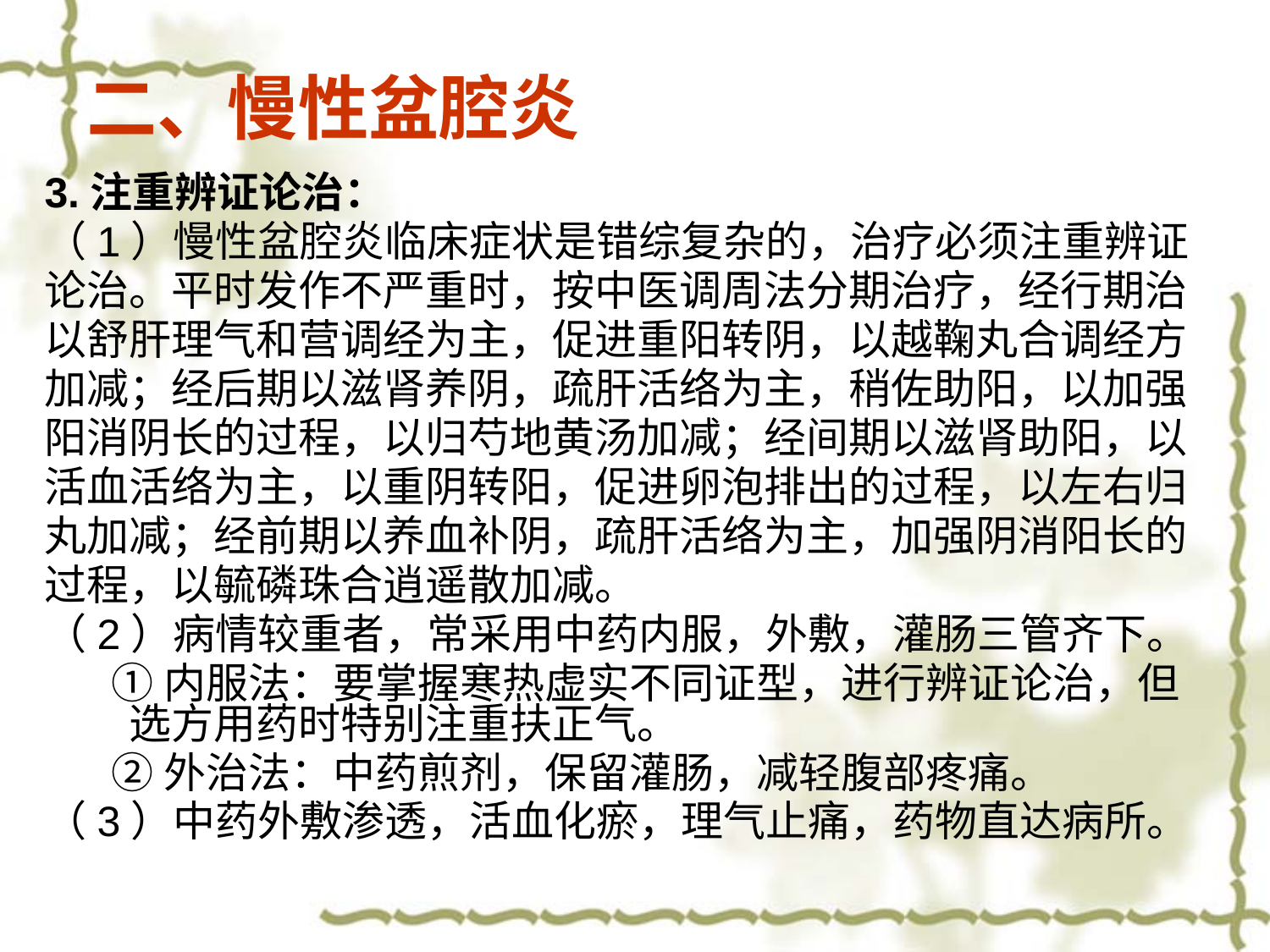

二、慢性盆腔炎
3.注重辨证论治：
（1）慢性盆腔炎临床症状是错综复杂的，治疗必须注重辨证
论治。平时发作不严重时，按中医调周法分期治疗，经行期治
以舒肝理气和营调经为主，促进重阳转阴，以越鞠丸合调经方
加减；经后期以滋肾养阴，疏肝活络为主，稍佐助阳，以加强
阳消阴长的过程，以归芍地黄汤加减；经间期以滋肾助阳，以
活血活络为主，以重阴转阳，促进卵泡排出的过程，以左右归
丸加减；经前期以养血补阴，疏肝活络为主，加强阴消阳长的
过程，以毓磷珠合逍遥散加减。
（2）病情较重者，常采用中药内服，外敷，灌肠三管齐下。
       ①内服法：要掌握寒热虚实不同证型，进行辨证论治，但选方用药时特别注重扶正气。
       ②外治法：中药煎剂，保留灌肠，减轻腹部疼痛。
（3）中药外敷渗透，活血化瘀，理气止痛，药物直达病所。